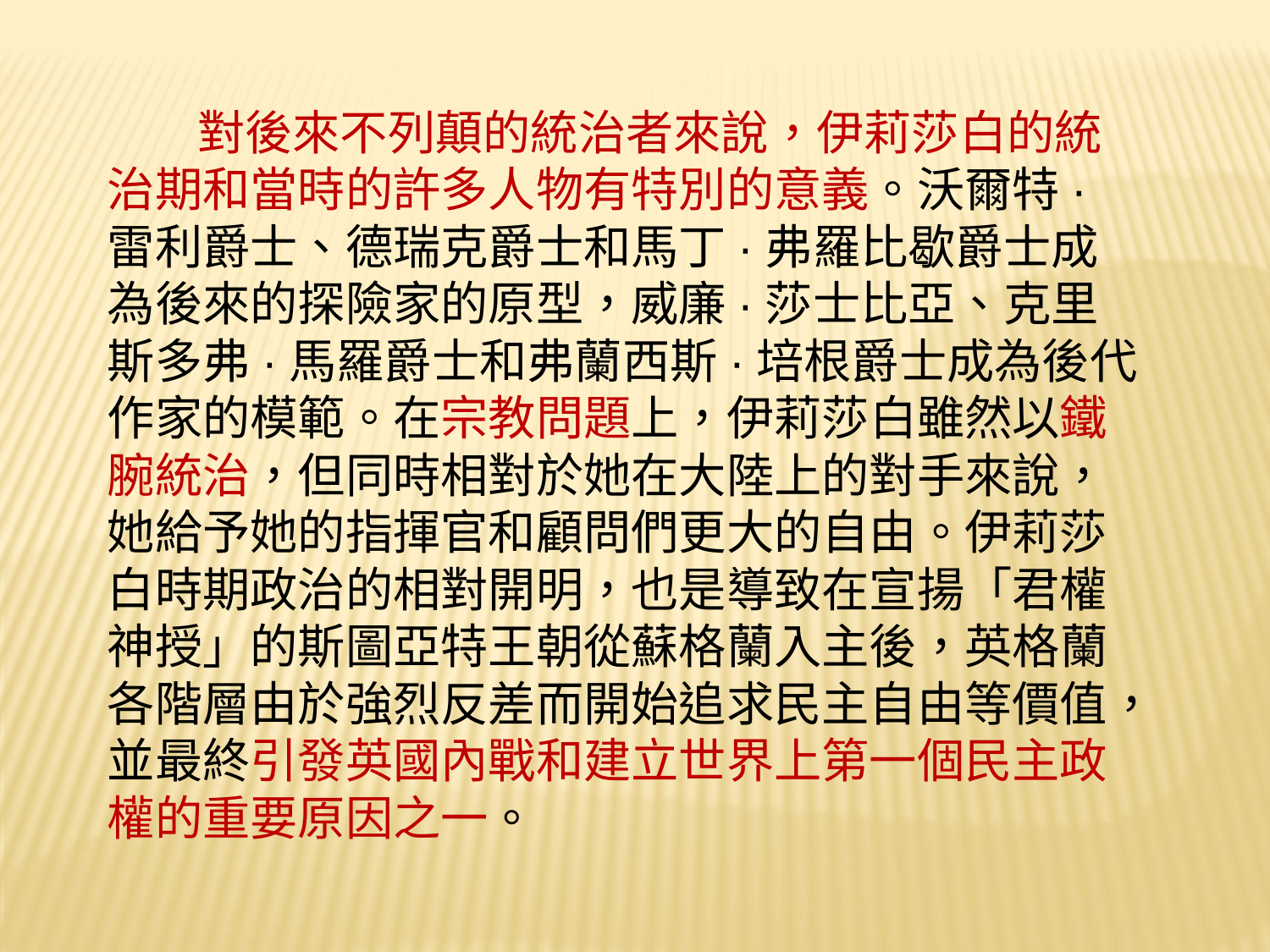

對後來不列顛的統治者來說，伊莉莎白的統治期和當時的許多人物有特別的意義。沃爾特·雷利爵士、德瑞克爵士和馬丁·弗羅比歇爵士成為後來的探險家的原型，威廉·莎士比亞、克里斯多弗·馬羅爵士和弗蘭西斯·培根爵士成為後代作家的模範。在宗教問題上，伊莉莎白雖然以鐵腕統治，但同時相對於她在大陸上的對手來說，她給予她的指揮官和顧問們更大的自由。伊莉莎白時期政治的相對開明，也是導致在宣揚「君權神授」的斯圖亞特王朝從蘇格蘭入主後，英格蘭各階層由於強烈反差而開始追求民主自由等價值，並最終引發英國內戰和建立世界上第一個民主政權的重要原因之一。